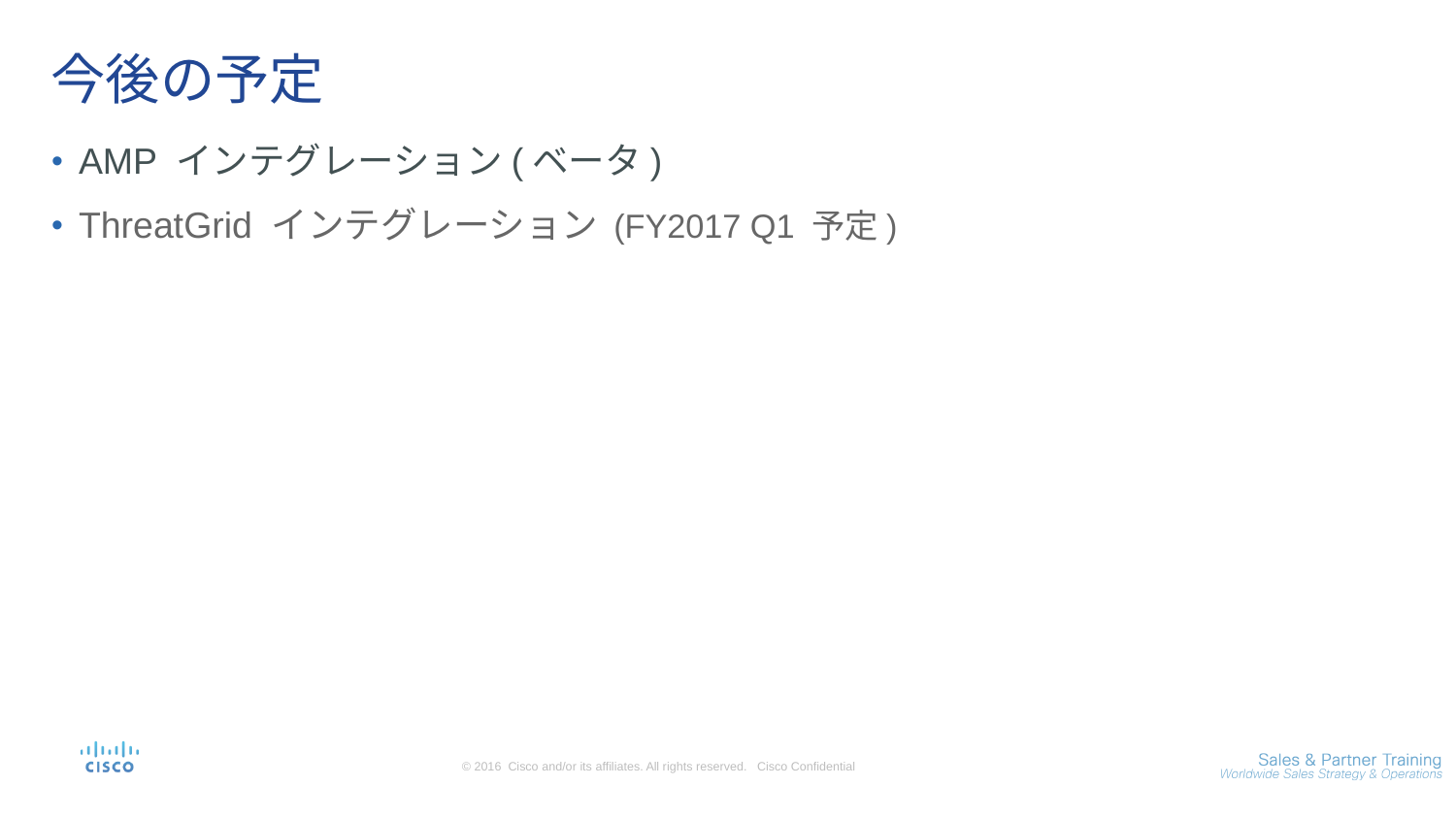

# 今後の予定
AMP インテグレーション(ベータ)
ThreatGrid インテグレーション (FY2017 Q1 予定)